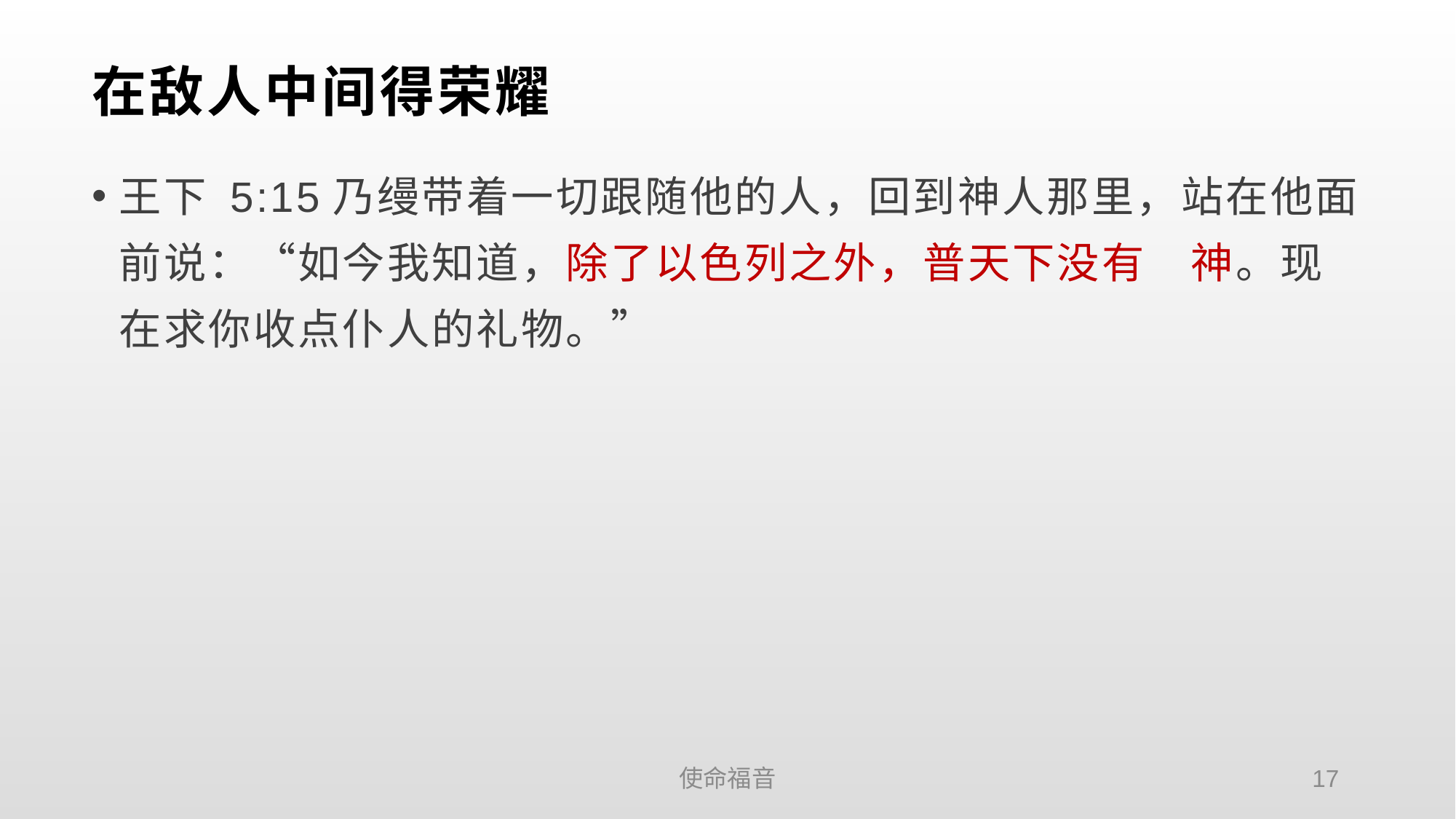

# 在敌人中间得荣耀
王下 5:15乃缦带着一切跟随他的人，回到神人那里，站在他面前说：“如今我知道，除了以色列之外，普天下没有　神。现在求你收点仆人的礼物。”
使命福音
17